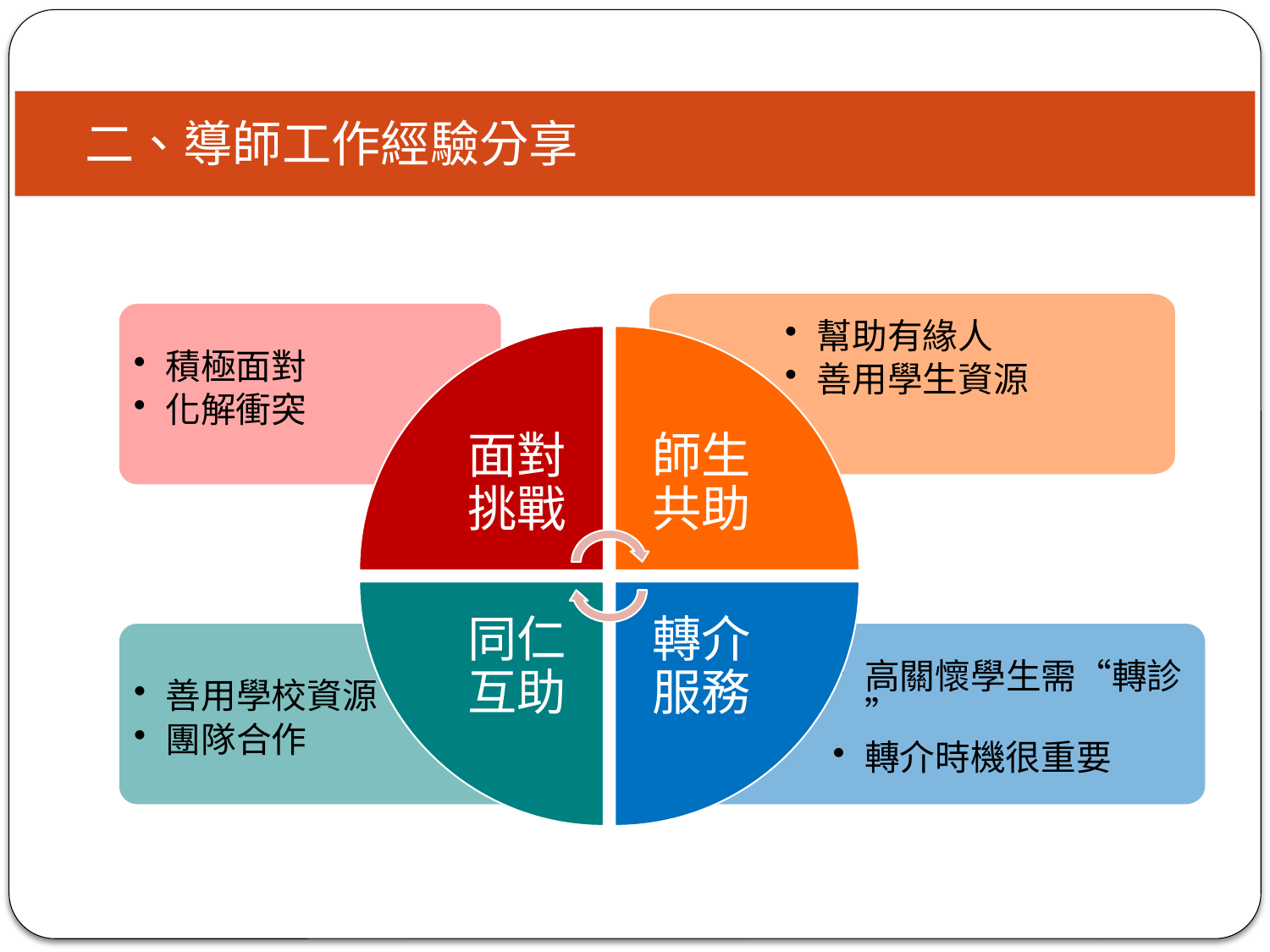

二、導師工作經驗分享
二、導師工作經驗分享
幫助有緣人
善用學生資源

積極面對
化解衝突
面對挑戰
師生共助

轉介服務
同仁互助
善用學校資源
團隊合作
高關懷學生需“轉診”
轉介時機很重要